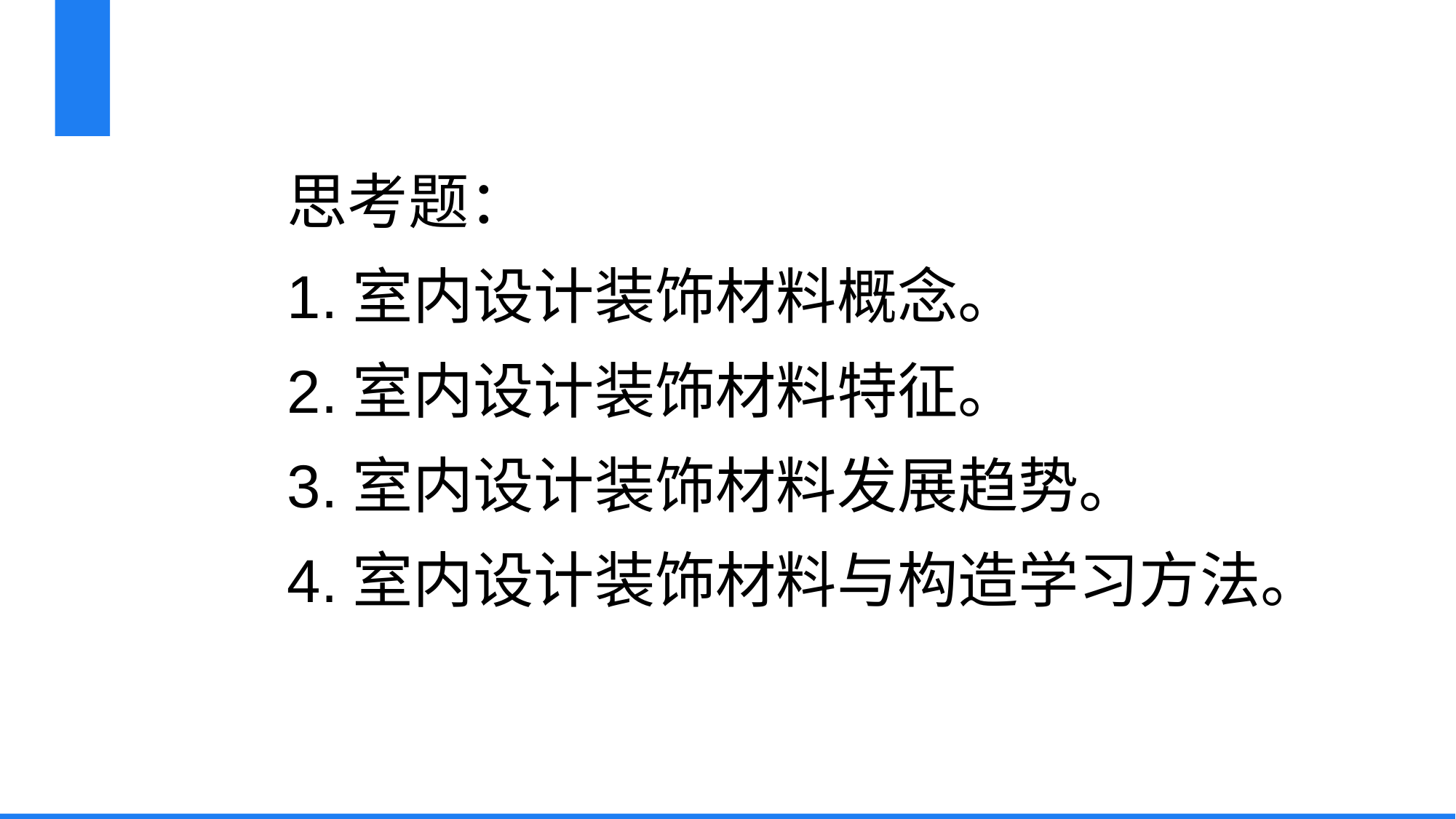

思考题：
1.室内设计装饰材料概念。
2.室内设计装饰材料特征。
3.室内设计装饰材料发展趋势。
4.室内设计装饰材料与构造学习方法。